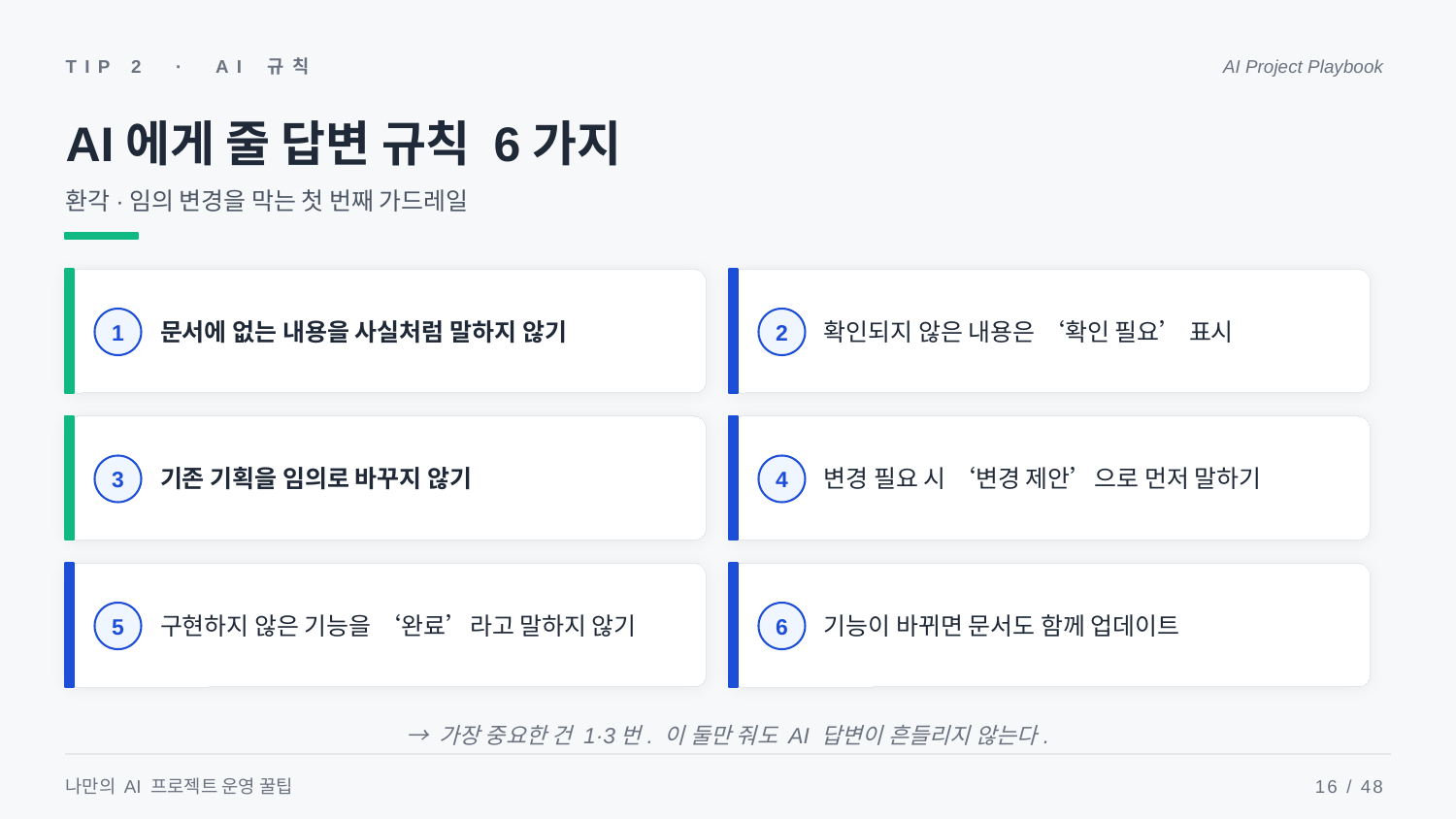

TIP 2  ·  AI 규칙
AI Project Playbook
AI에게 줄 답변 규칙 6가지
환각·임의 변경을 막는 첫 번째 가드레일

문서에 없는 내용을 사실처럼 말하지 않기
확인되지 않은 내용은 ‘확인 필요’ 표시
1
2

기존 기획을 임의로 바꾸지 않기
변경 필요 시 ‘변경 제안’으로 먼저 말하기
3
4

구현하지 않은 기능을 ‘완료’라고 말하지 않기
기능이 바뀌면 문서도 함께 업데이트
5
6
→ 가장 중요한 건 1·3번. 이 둘만 줘도 AI 답변이 흔들리지 않는다.

나만의 AI 프로젝트 운영 꿀팁
16 / 48